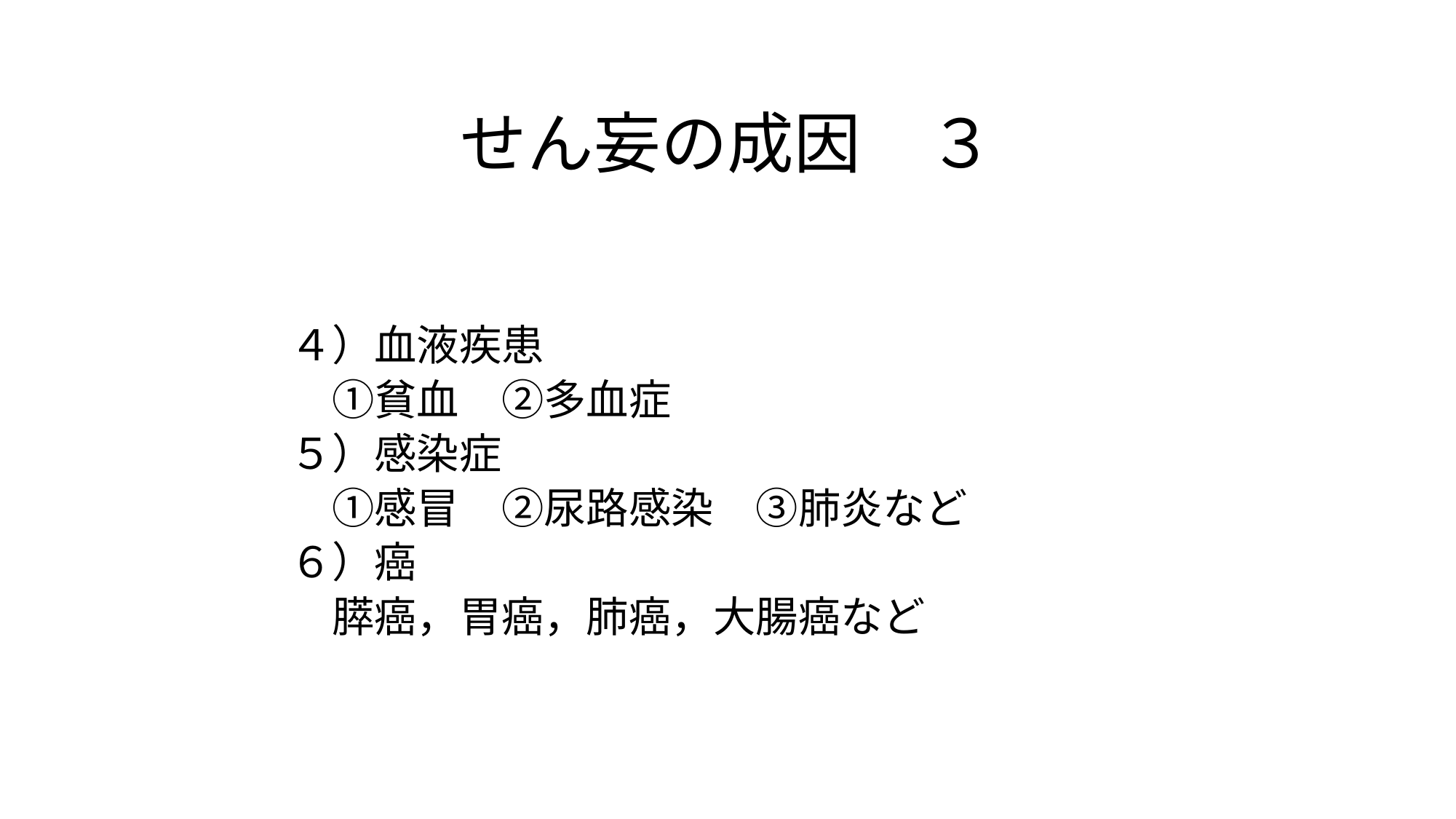

# せん妄の成因　３
　４）血液疾患
　　①貧血　②多血症
　５）感染症
　　①感冒　②尿路感染　③肺炎など
　６）癌
　　膵癌，胃癌，肺癌，大腸癌など